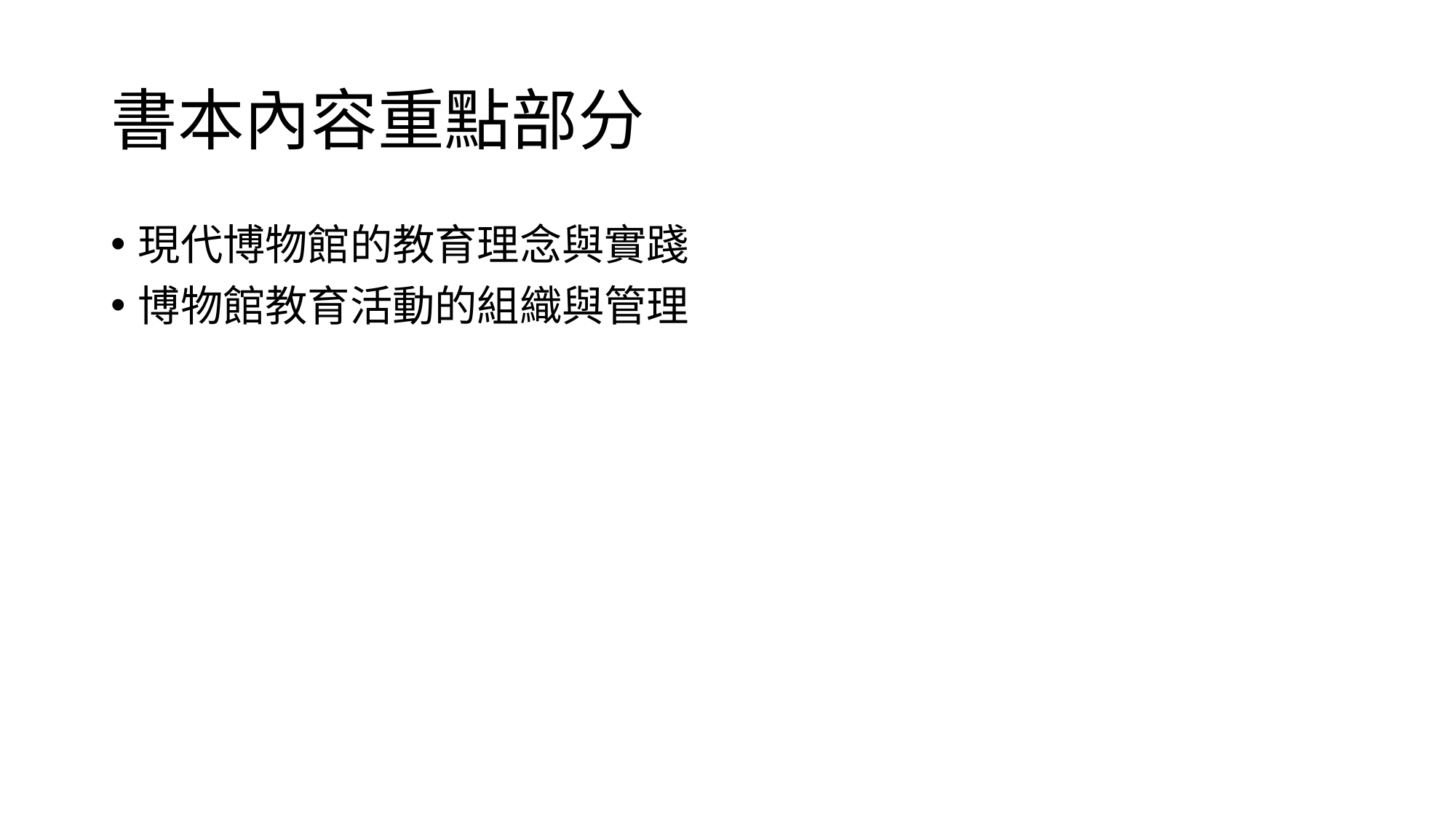

# 書本內容重點部分
現代博物館的教育理念與實踐
博物館教育活動的組織與管理